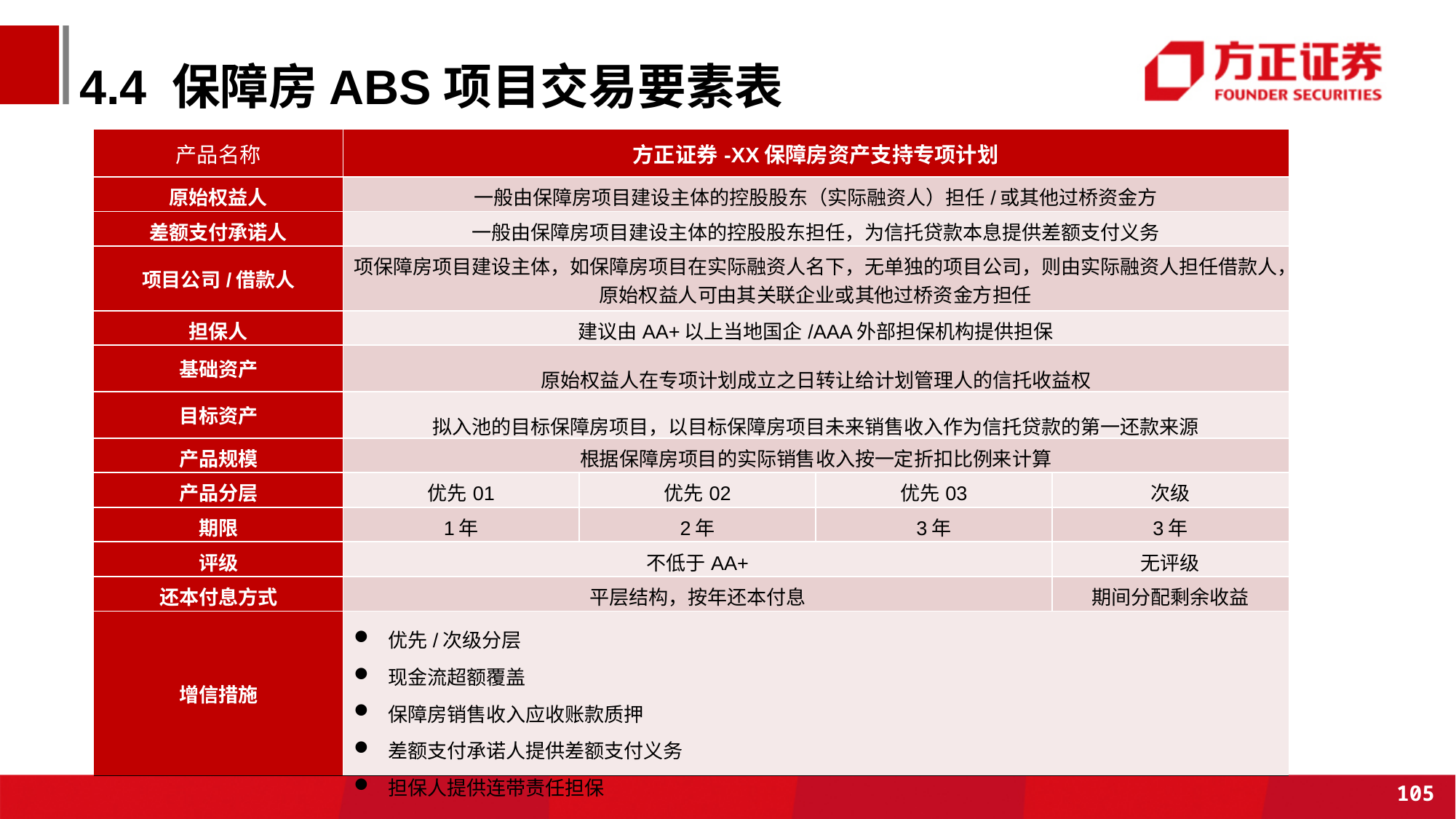

# 4.4 保障房ABS项目交易要素表
| 产品名称 | 方正证券-XX保障房资产支持专项计划 |  |  |  |
| --- | --- | --- | --- | --- |
| 原始权益人 | 一般由保障房项目建设主体的控股股东（实际融资人）担任/或其他过桥资金方 |  |  |  |
| 差额支付承诺人 | 一般由保障房项目建设主体的控股股东担任，为信托贷款本息提供差额支付义务 |  |  |  |
| 项目公司/借款人 | 项保障房项目建设主体，如保障房项目在实际融资人名下，无单独的项目公司，则由实际融资人担任借款人，原始权益人可由其关联企业或其他过桥资金方担任 |  |  |  |
| 担保人 | 建议由AA+以上当地国企/AAA外部担保机构提供担保 |  |  |  |
| 基础资产 | 原始权益人在专项计划成立之日转让给计划管理人的信托收益权 |  |  |  |
| 目标资产 | 拟入池的目标保障房项目，以目标保障房项目未来销售收入作为信托贷款的第一还款来源 |  |  |  |
| 产品规模 | 根据保障房项目的实际销售收入按一定折扣比例来计算 |  |  |  |
| 产品分层 | 优先01 | 优先02 | 优先03 | 次级 |
| 期限 | 1年 | 2年 | 3年 | 3年 |
| 评级 | 不低于AA+ |  |  | 无评级 |
| 还本付息方式 | 平层结构，按年还本付息 |  |  | 期间分配剩余收益 |
| 增信措施 | 优先/次级分层 现金流超额覆盖 保障房销售收入应收账款质押 差额支付承诺人提供差额支付义务 担保人提供连带责任担保 |  |  |  |
105